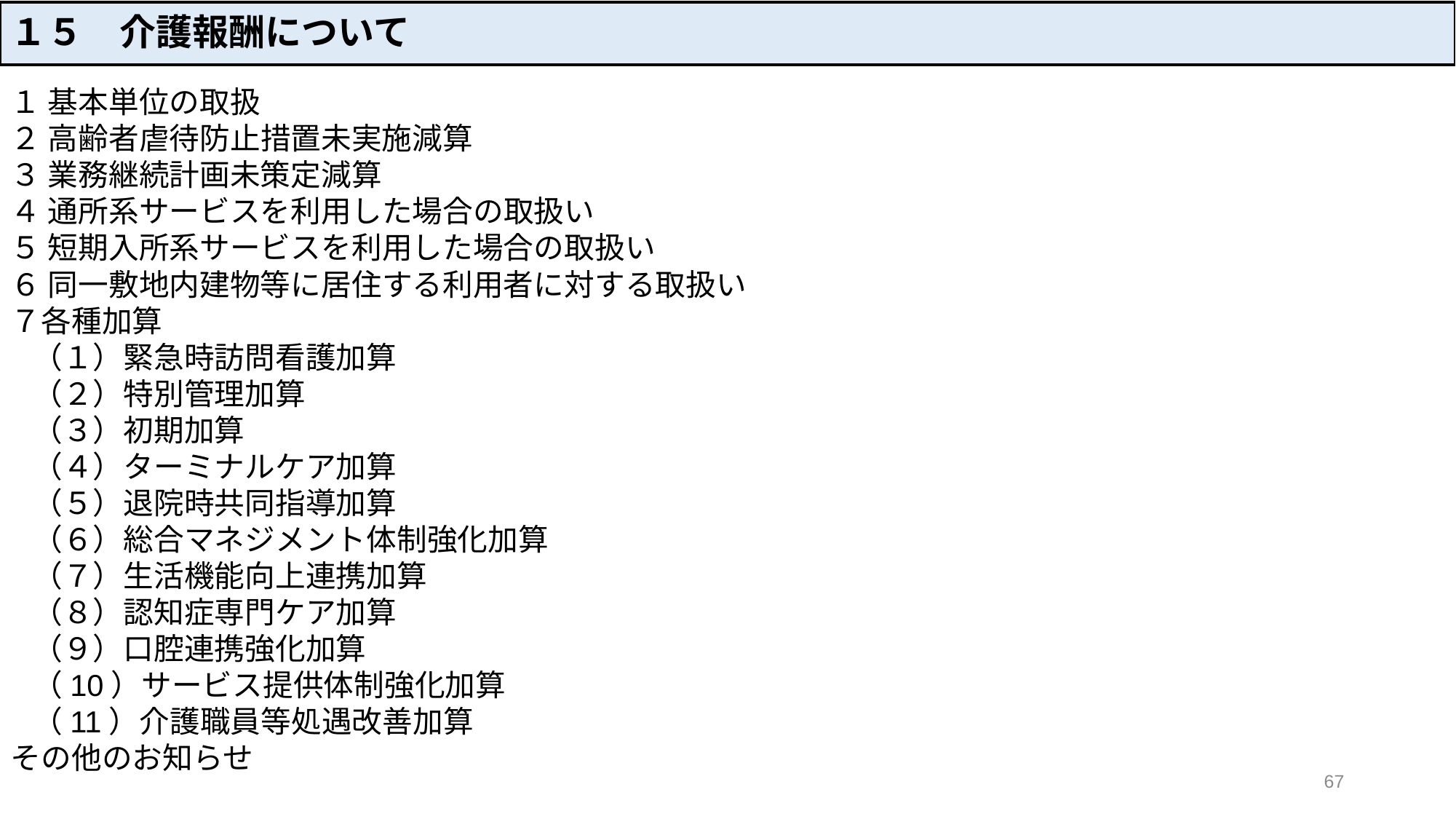

１５　介護報酬について
１ 基本単位の取扱
２ 高齢者虐待防止措置未実施減算
３ 業務継続計画未策定減算
４ 通所系サービスを利用した場合の取扱い
５ 短期入所系サービスを利用した場合の取扱い
６ 同一敷地内建物等に居住する利用者に対する取扱い
７各種加算
（１）緊急時訪問看護加算
（２）特別管理加算
（３）初期加算
（４）ターミナルケア加算
（５）退院時共同指導加算
（６）総合マネジメント体制強化加算
（７）生活機能向上連携加算
（８）認知症専門ケア加算
（９）口腔連携強化加算
（10）サービス提供体制強化加算
（11）介護職員等処遇改善加算
その他のお知らせ
67